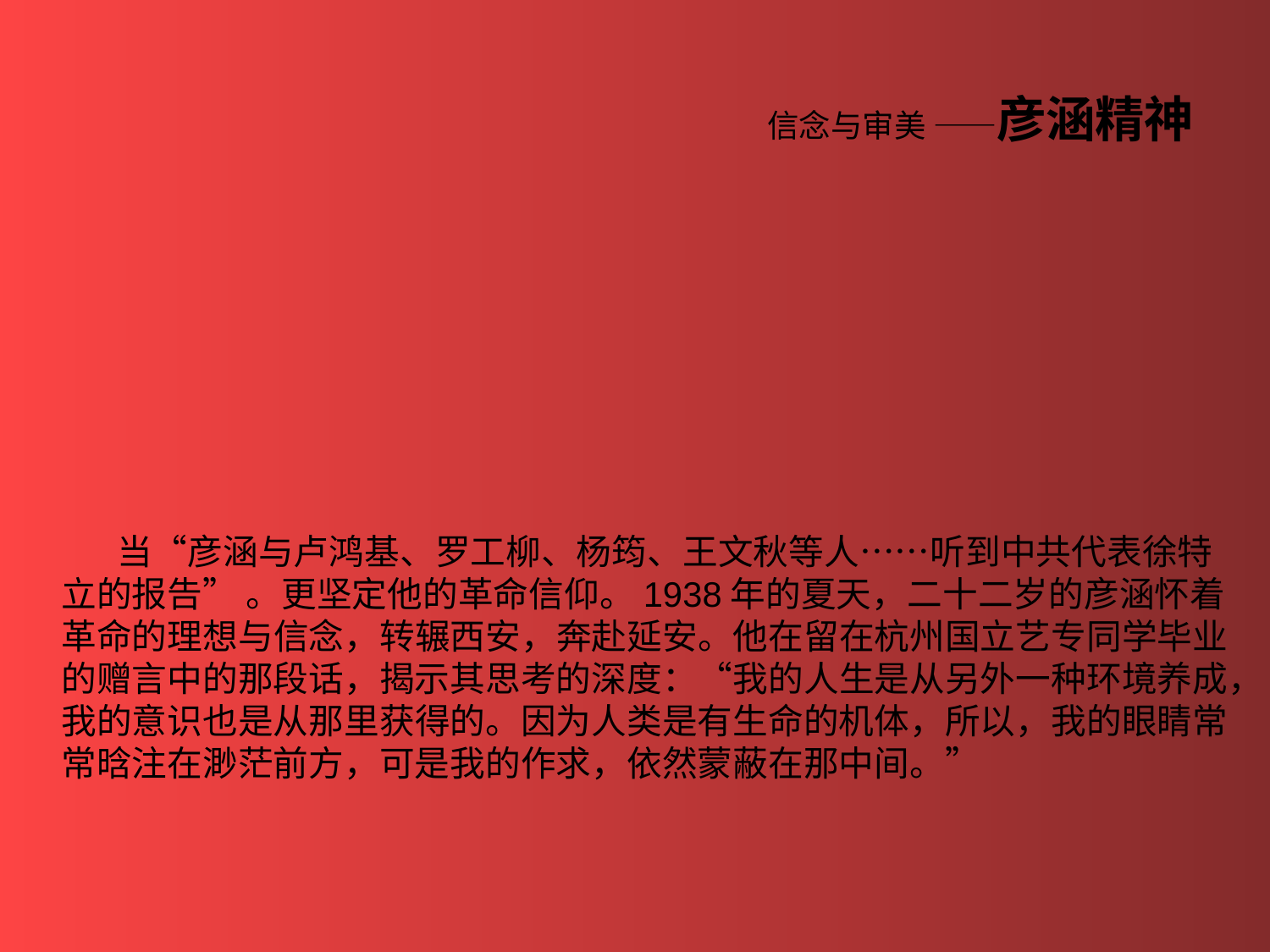

# 信念与审美 ——彦涵精神
      当“彦涵与卢鸿基、罗工柳、杨筠、王文秋等人……听到中共代表徐特立的报告” 。更坚定他的革命信仰。1938年的夏天，二十二岁的彦涵怀着革命的理想与信念，转辗西安，奔赴延安。他在留在杭州国立艺专同学毕业的赠言中的那段话，揭示其思考的深度：“我的人生是从另外一种环境养成，我的意识也是从那里获得的。因为人类是有生命的机体，所以，我的眼睛常常晗注在渺茫前方，可是我的作求，依然蒙蔽在那中间。”